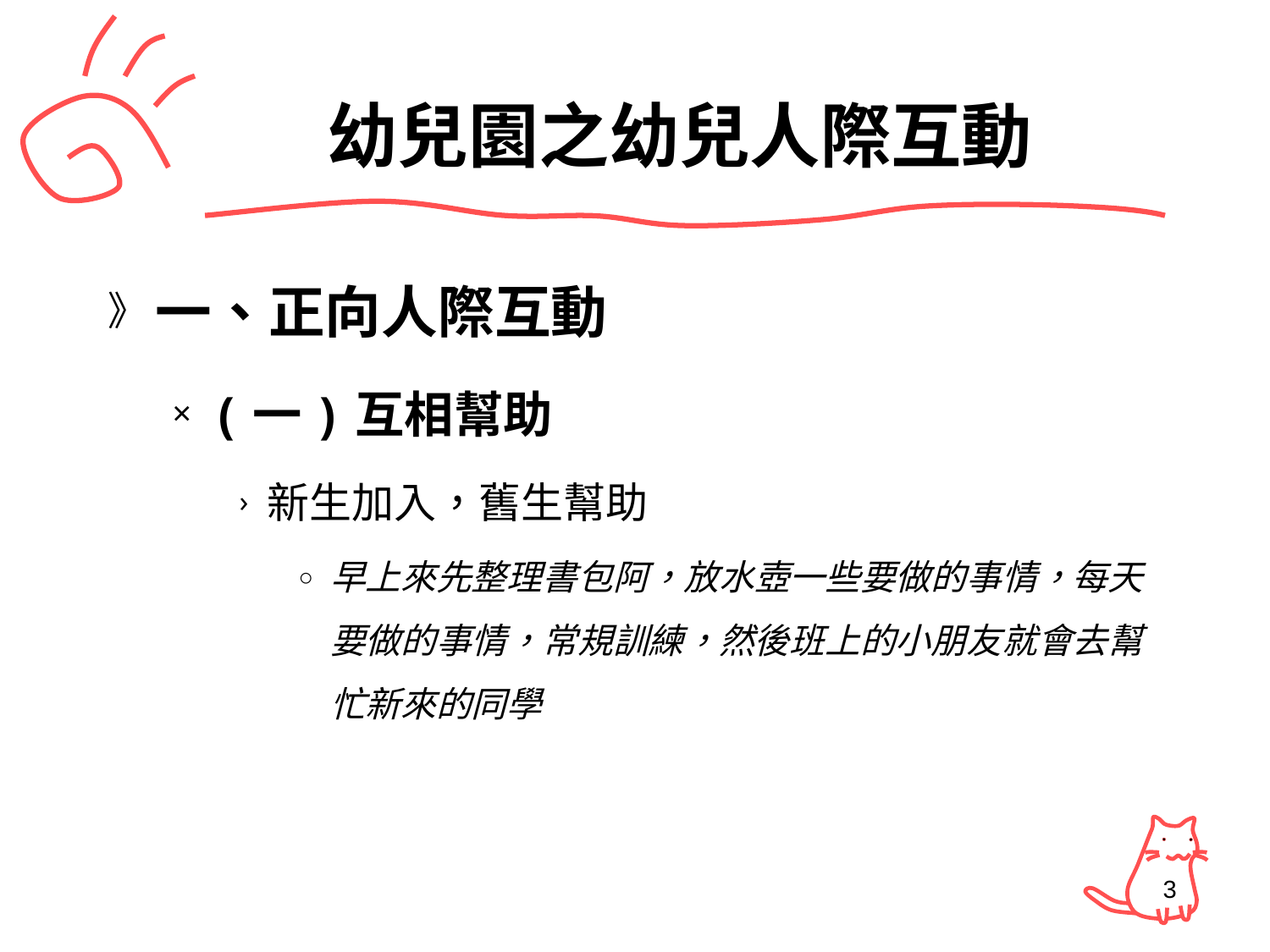

# 幼兒園之幼兒人際互動
一、正向人際互動
(一)互相幫助
新生加入，舊生幫助
早上來先整理書包阿，放水壺一些要做的事情，每天要做的事情，常規訓練，然後班上的小朋友就會去幫忙新來的同學

3